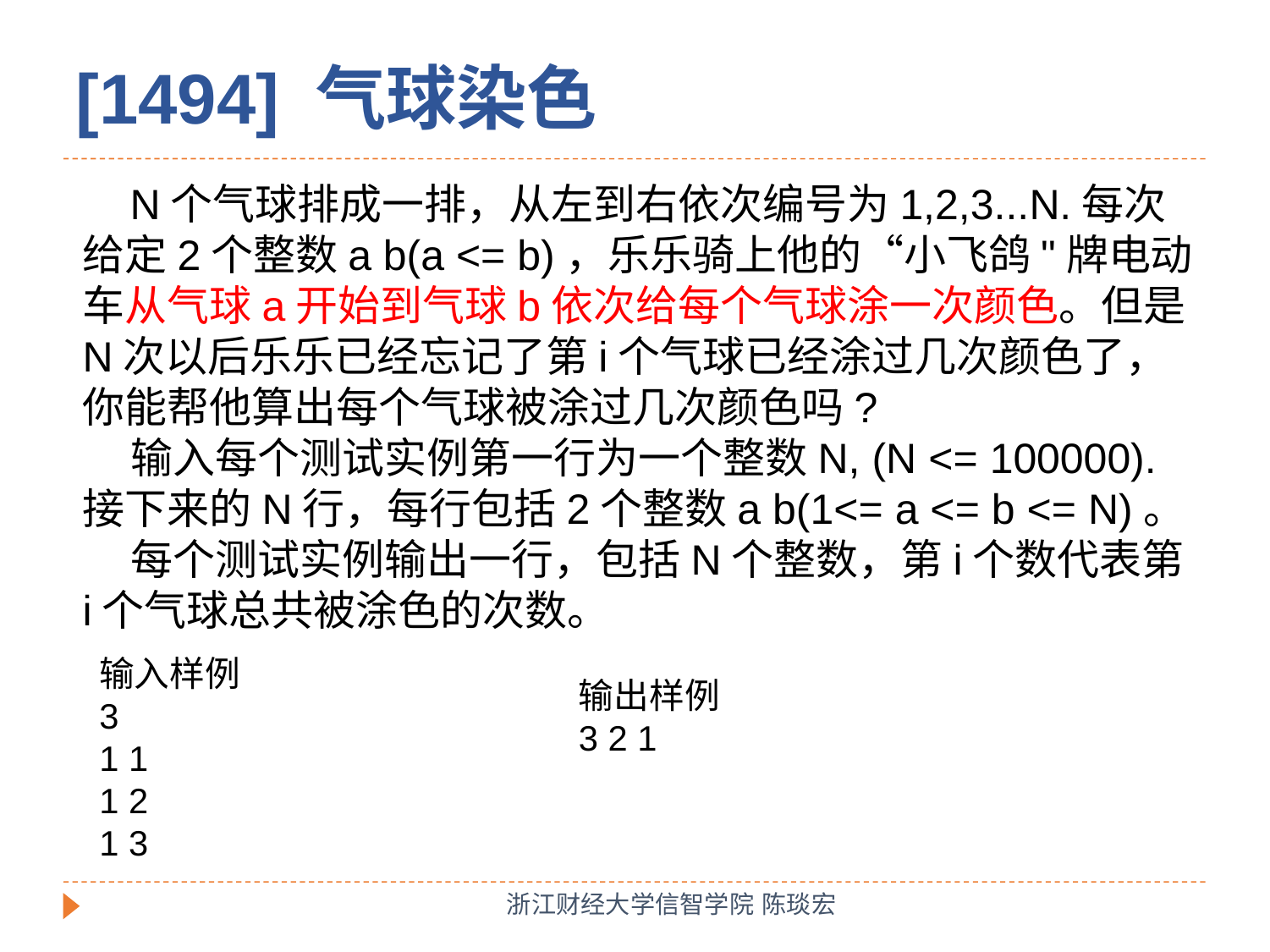

[1494] 气球染色

    N个气球排成一排，从左到右依次编号为1,2,3...N.每次给定2个整数a b(a <= b)，乐乐骑上他的“小飞鸽"牌电动车从气球a开始到气球b依次给每个气球涂一次颜色。但是N次以后乐乐已经忘记了第i个气球已经涂过几次颜色了，你能帮他算出每个气球被涂过几次颜色吗?
    输入每个测试实例第一行为一个整数N, (N <= 100000).接下来的N行，每行包括2个整数a b(1<= a <= b <= N)。
    每个测试实例输出一行，包括N个整数，第i个数代表第i个气球总共被涂色的次数。
输入样例
3
1 1
1 2
1 3
输出样例
3 2 1
浙江财经大学信智学院 陈琰宏
87